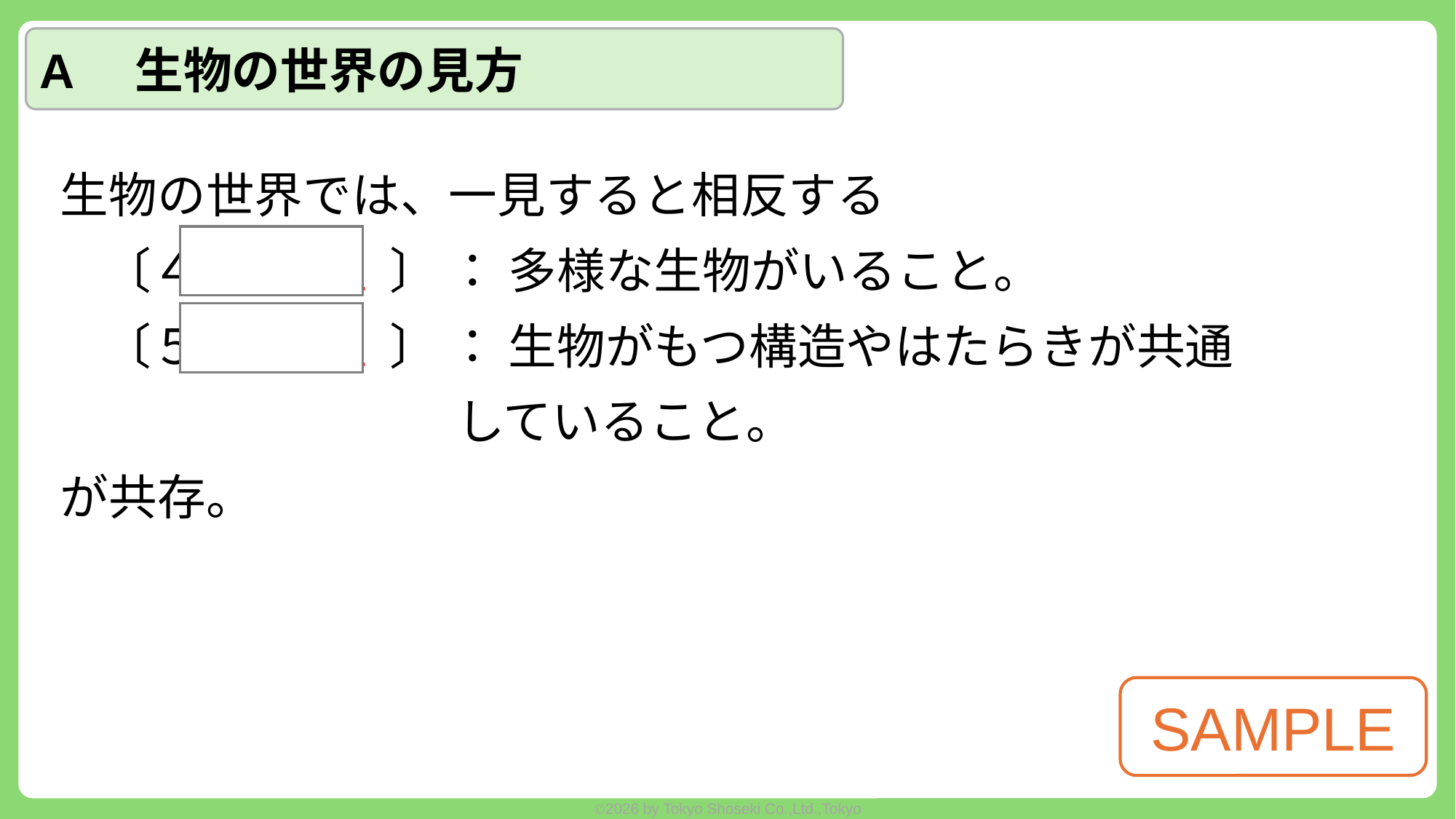

A　生物の世界の見方
生物の世界では、一見すると相反する
〔４  多様性  〕 ： 多様な生物がいること。
〔５  共通性  〕 ： 生物がもつ構造やはたらきが共通していること。
が共存。